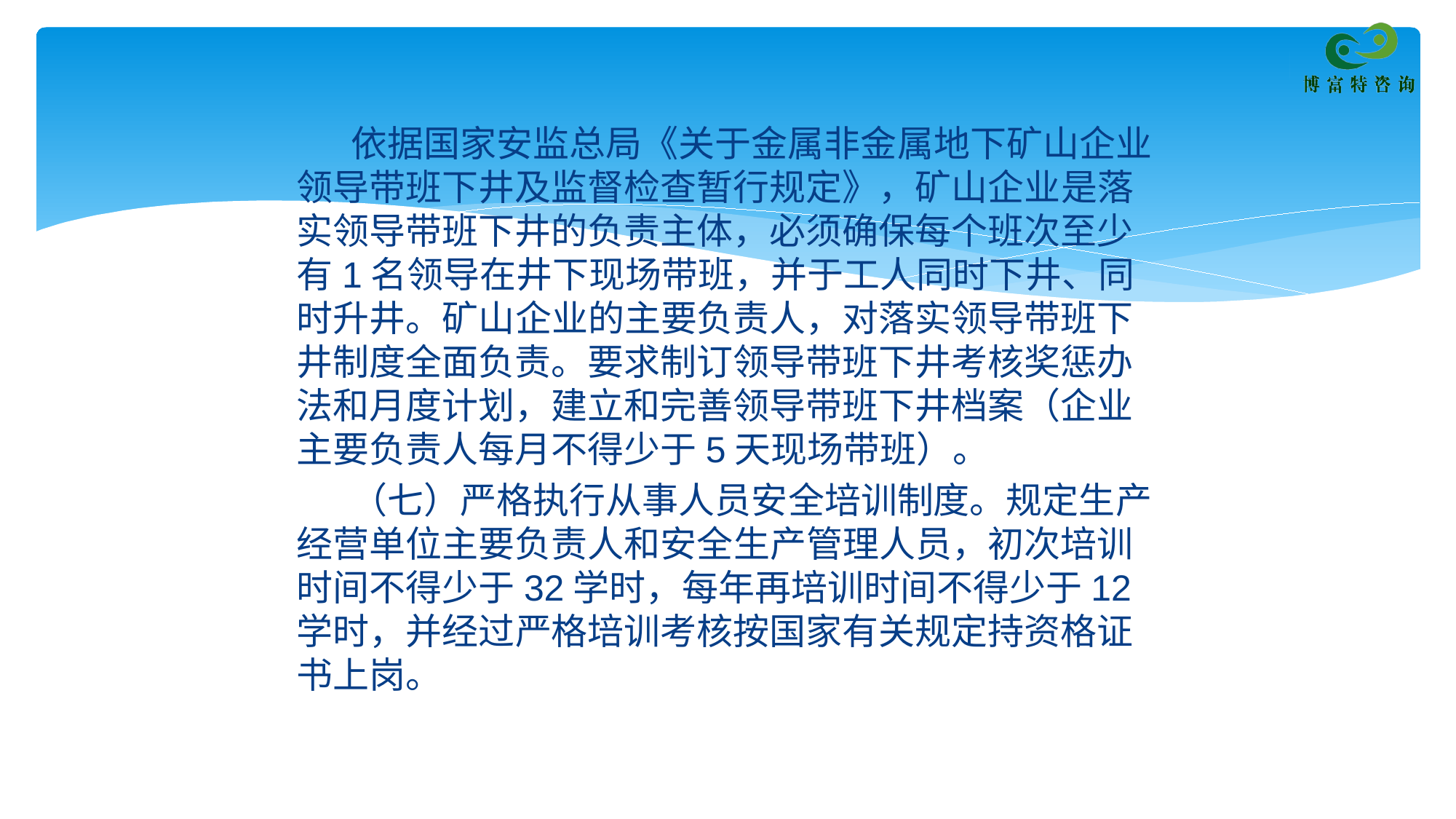

依据国家安监总局《关于金属非金属地下矿山企业领导带班下井及监督检查暂行规定》，矿山企业是落实领导带班下井的负责主体，必须确保每个班次至少有1名领导在井下现场带班，并于工人同时下井、同时升井。矿山企业的主要负责人，对落实领导带班下井制度全面负责。要求制订领导带班下井考核奖惩办法和月度计划，建立和完善领导带班下井档案（企业主要负责人每月不得少于5天现场带班）。
（七）严格执行从事人员安全培训制度。规定生产经营单位主要负责人和安全生产管理人员，初次培训时间不得少于32学时，每年再培训时间不得少于12学时，并经过严格培训考核按国家有关规定持资格证书上岗。